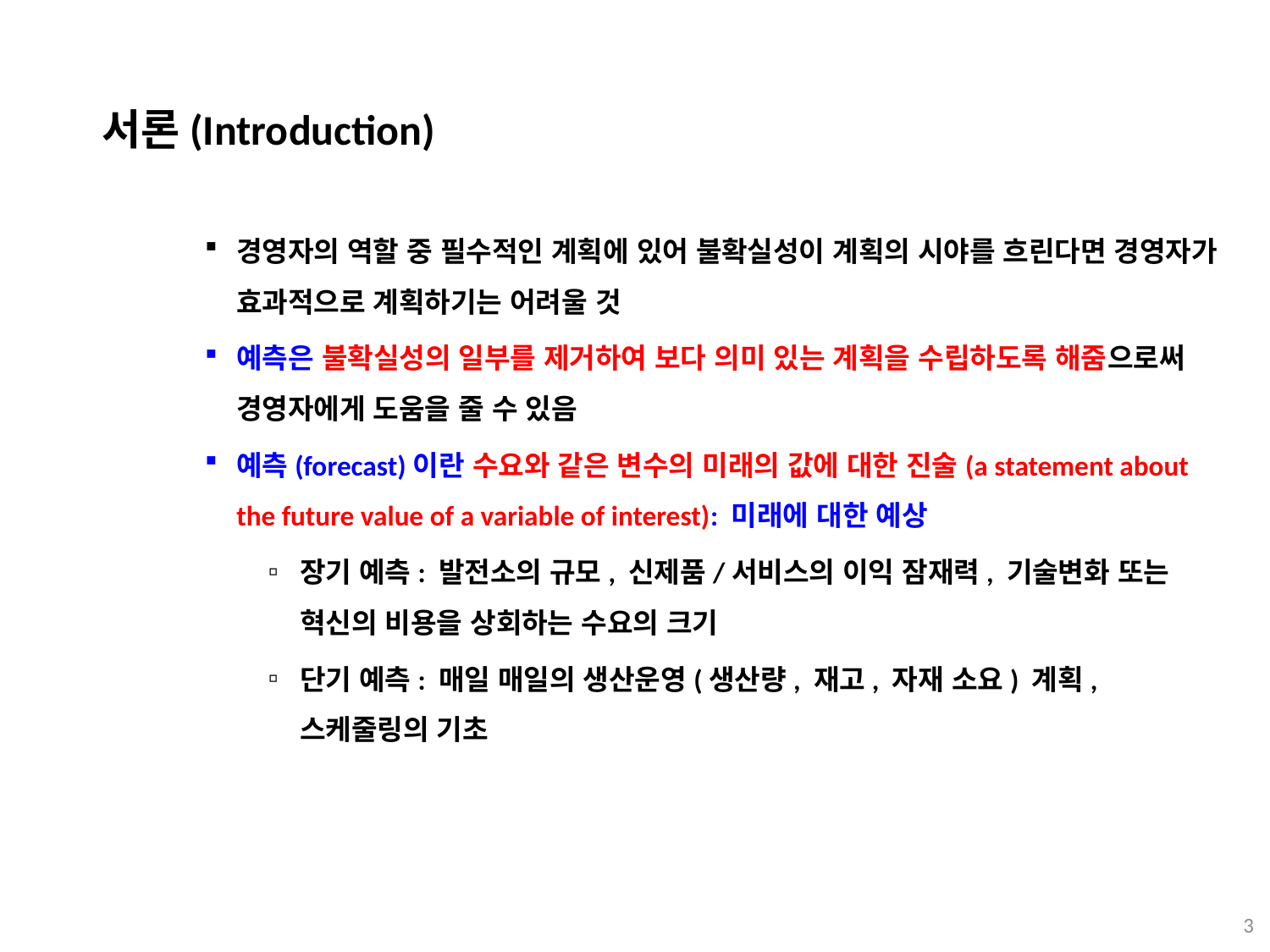

서론(Introduction)
경영자의 역할 중 필수적인 계획에 있어 불확실성이 계획의 시야를 흐린다면 경영자가 효과적으로 계획하기는 어려울 것
예측은 불확실성의 일부를 제거하여 보다 의미 있는 계획을 수립하도록 해줌으로써 경영자에게 도움을 줄 수 있음
예측(forecast)이란 수요와 같은 변수의 미래의 값에 대한 진술(a statement about the future value of a variable of interest): 미래에 대한 예상
장기 예측: 발전소의 규모, 신제품/서비스의 이익 잠재력, 기술변화 또는 혁신의 비용을 상회하는 수요의 크기
단기 예측: 매일 매일의 생산운영(생산량, 재고, 자재 소요) 계획, 스케줄링의 기초

3